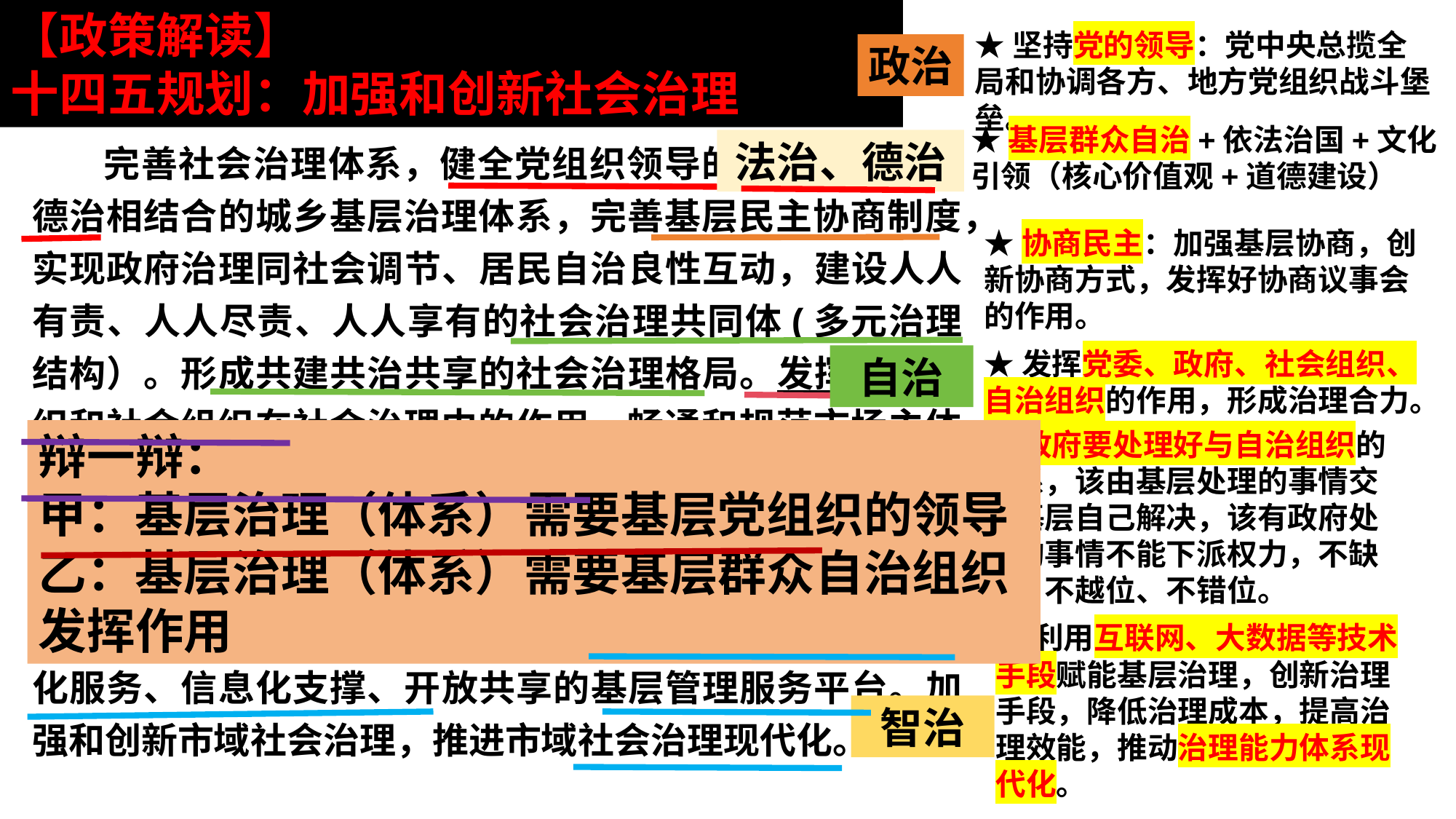

【政策解读】
十四五规划：加强和创新社会治理

     完善社会治理体系，健全党组织领导的自治、法治、德治相结合的城乡基层治理体系，完善基层民主协商制度，实现政府治理同社会调节、居民自治良性互动，建设人人有责、人人尽责、人人享有的社会治理共同体(多元治理结构）。形成共建共治共享的社会治理格局。发挥群团组织和社会组织在社会治理中的作用，畅通和规范市场主体、新社会阶层、社会工作者和志愿者等参与社会治理的途径。推动社会治理重心向基层下移，向基层放权赋能，加强城乡社区治理和服务体系建设，减轻基层特别是村级组织负担，加强基层社会治理队伍建设，构建网格化管理、精细化服务、信息化支撑、开放共享的基层管理服务平台。加强和创新市域社会治理，推进市域社会治理现代化。
★坚持党的领导：党中央总揽全局和协调各方、地方党组织战斗堡垒。
政治
★基层群众自治+依法治国+文化引领（核心价值观+道德建设）
法治、德治
★协商民主：加强基层协商，创新协商方式，发挥好协商议事会的作用。
★发挥党委、政府、社会组织、自治组织的作用，形成治理合力。
自治
辩一辩：
甲：基层治理（体系）需要基层党组织的领导
乙：基层治理（体系）需要基层群众自治组织发挥作用
★政府要处理好与自治组织的关系，该由基层处理的事情交给基层自己解决，该有政府处理的事情不能下派权力，不缺位、不越位、不错位。
★利用互联网、大数据等技术手段赋能基层治理，创新治理手段，降低治理成本，提高治理效能，推动治理能力体系现代化。
智治